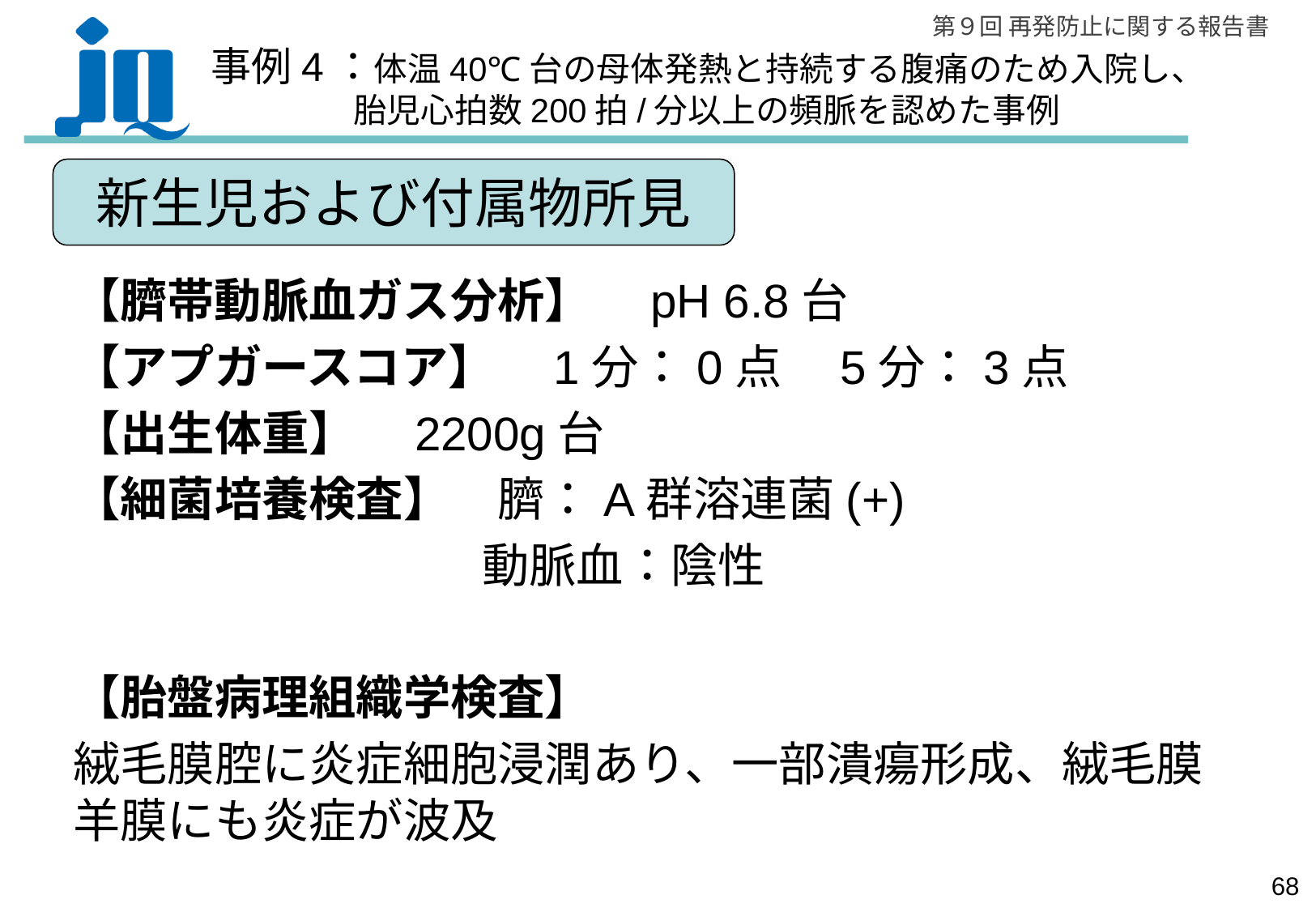

事例4：体温40℃台の母体発熱と持続する腹痛のため入院し、
　　　　 胎児心拍数200拍/分以上の頻脈を認めた事例
新生児および付属物所見
【臍帯動脈血ガス分析】　pH 6.8台
【アプガースコア】　1分：0点　5分：3点
【出生体重】　2200g台
【細菌培養検査】　臍：A群溶連菌(+)
　　　　　　　　   動脈血：陰性

【胎盤病理組織学検査】
絨毛膜腔に炎症細胞浸潤あり、一部潰瘍形成、絨毛膜羊膜にも炎症が波及
68